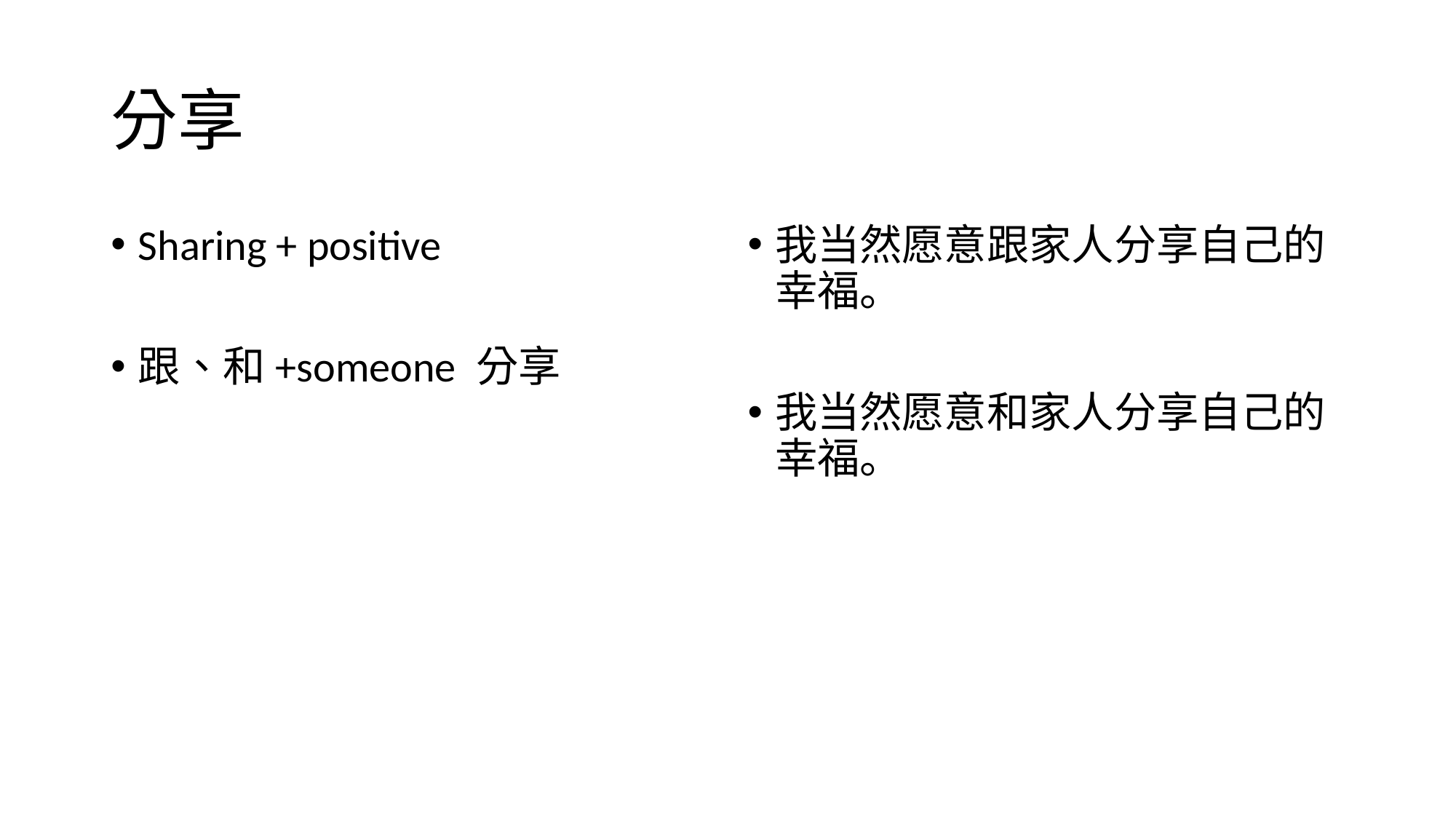

# 分享
Sharing + positive

跟、和+someone 分享
我当然愿意跟家人分享自己的幸福。

我当然愿意和家人分享自己的幸福。